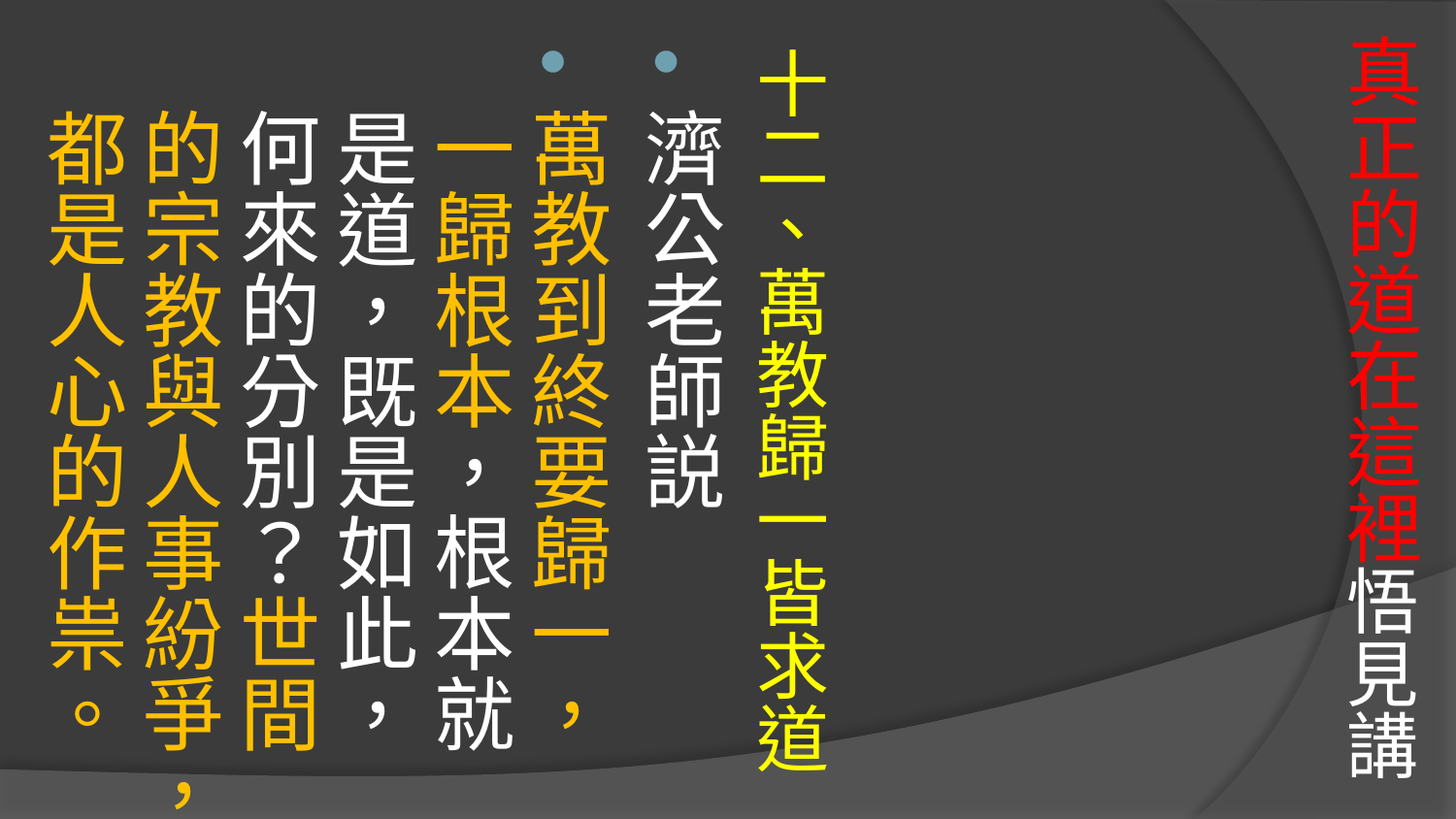

# 真正的道在這裡悟見講
十二、萬教歸一皆求道
濟公老師説
萬教到終要歸一，一歸根本，根本就是道，既是如此，何來的分別？世間的宗教與人事紛爭，都是人心的作祟。